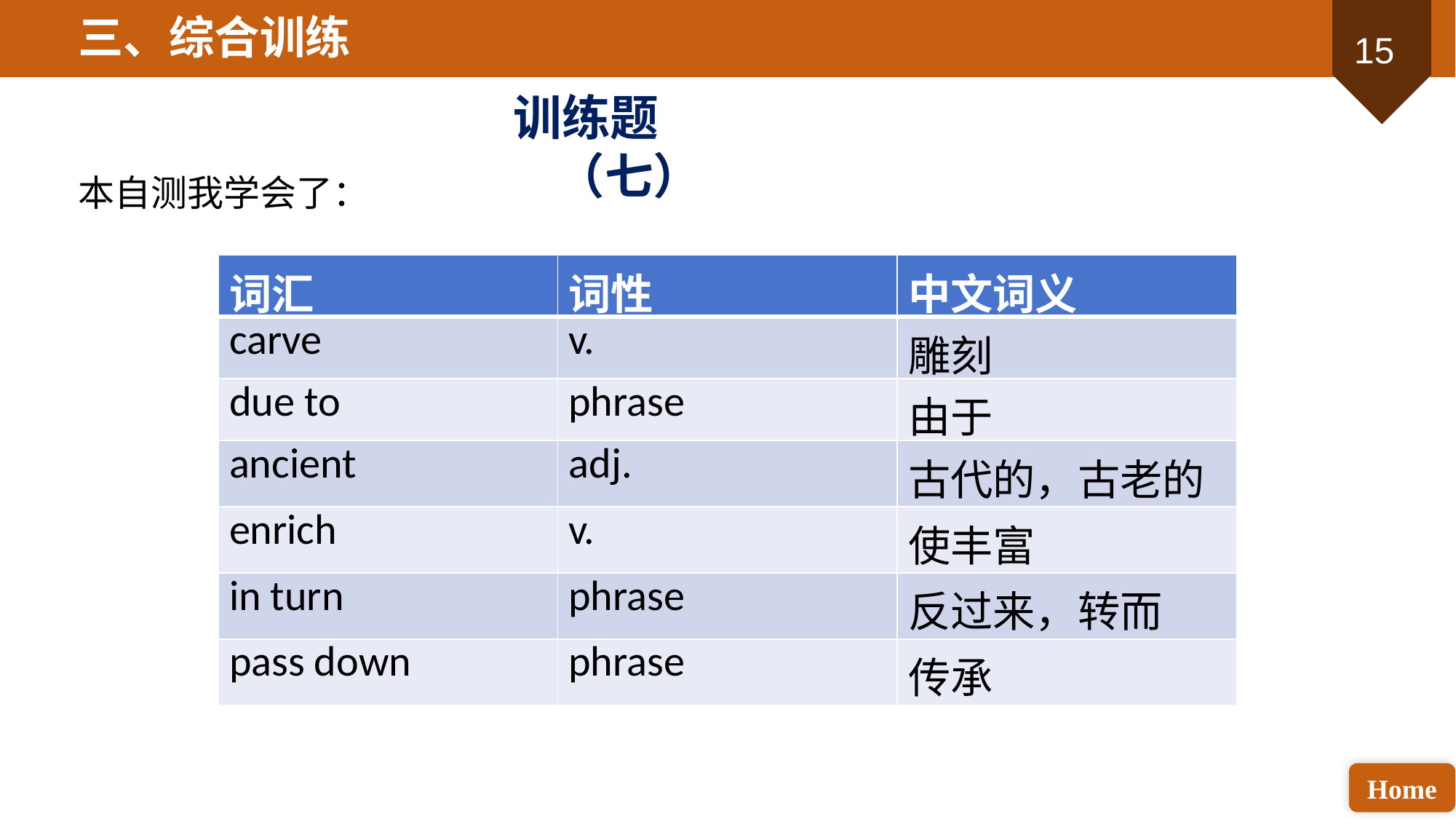

三、综合训练
训练题（七）
本自测我学会了：

| 词汇 | 词性 | 中文词义 |
| --- | --- | --- |
| carve | v. | 雕刻 |
| due to | phrase | 由于 |
| ancient | adj. | 古代的，古老的 |
| enrich | v. | 使丰富 |
| in turn | phrase | 反过来，转而 |
| pass down | phrase | 传承 |